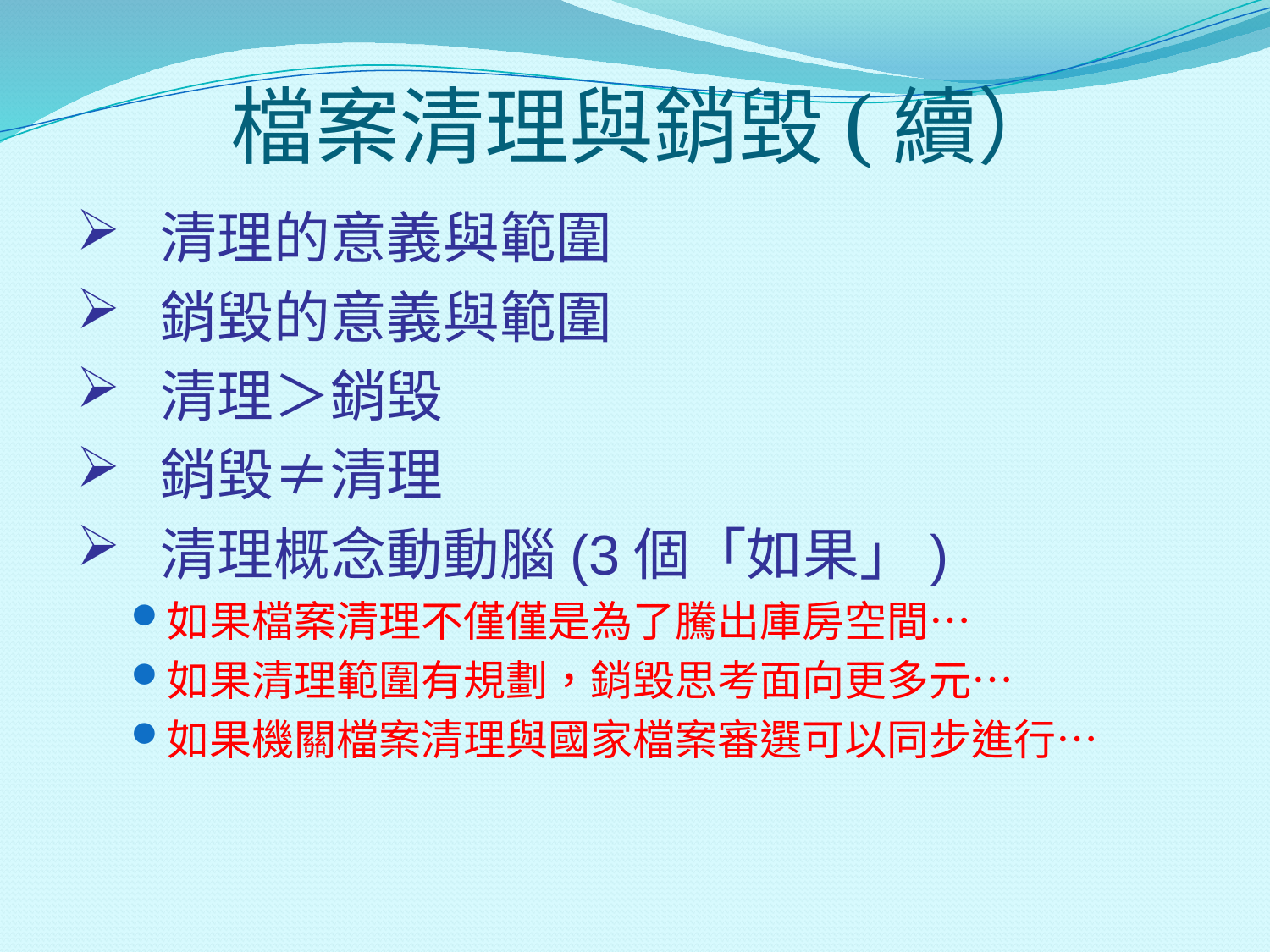

# 檔案清理與銷毀(續）
清理的意義與範圍
銷毀的意義與範圍
清理＞銷毀
銷毀≠清理
清理概念動動腦(3個「如果」)
如果檔案清理不僅僅是為了騰出庫房空間…
如果清理範圍有規劃，銷毀思考面向更多元…
如果機關檔案清理與國家檔案審選可以同步進行…